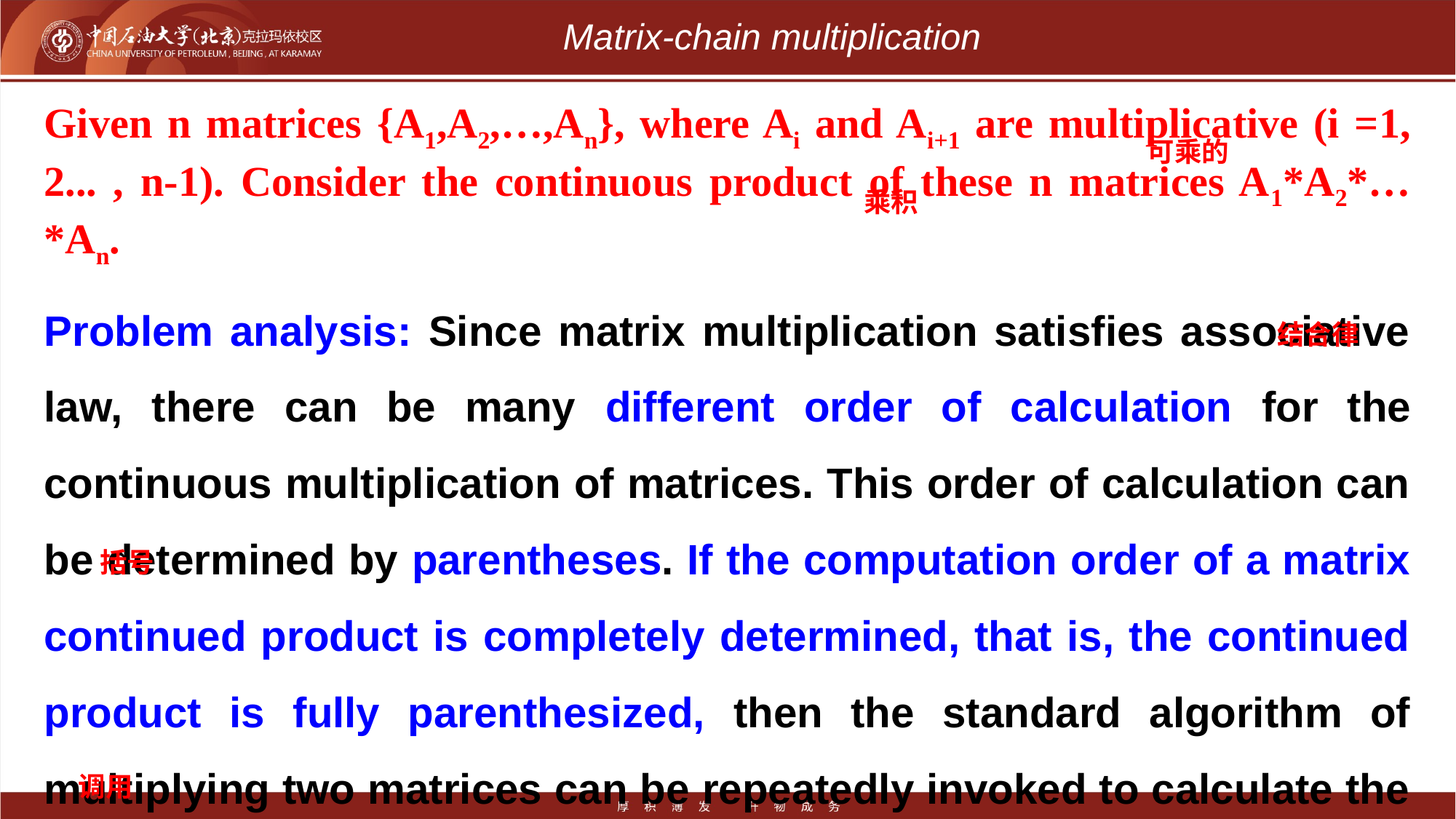

# Matrix-chain multiplication
Given n matrices {A1,A2,…,An}, where Ai and Ai+1 are multiplicative (i =1, 2... , n-1). Consider the continuous product of these n matrices A1*A2*…*An.
Problem analysis: Since matrix multiplication satisfies associative law, there can be many different order of calculation for the continuous multiplication of matrices. This order of calculation can be determined by parentheses. If the computation order of a matrix continued product is completely determined, that is, the continued product is fully parenthesized, then the standard algorithm of multiplying two matrices can be repeatedly invoked to calculate the matrix continued product according to the order.
可乘的
乘积
结合律
括号
调用